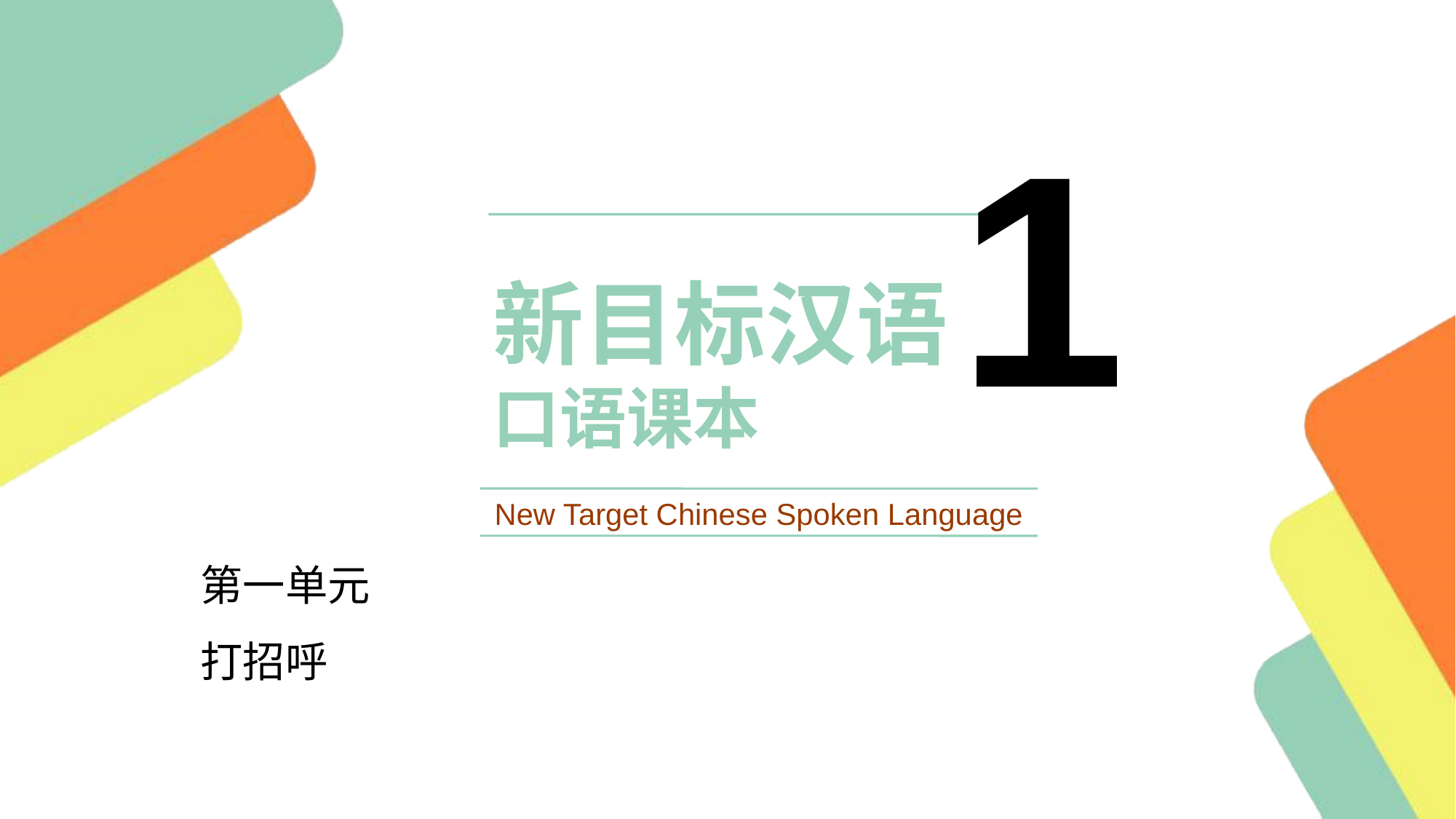

1
# 新目标汉语 口语课本
New Target Chinese Spoken Language
第一单元
打招呼